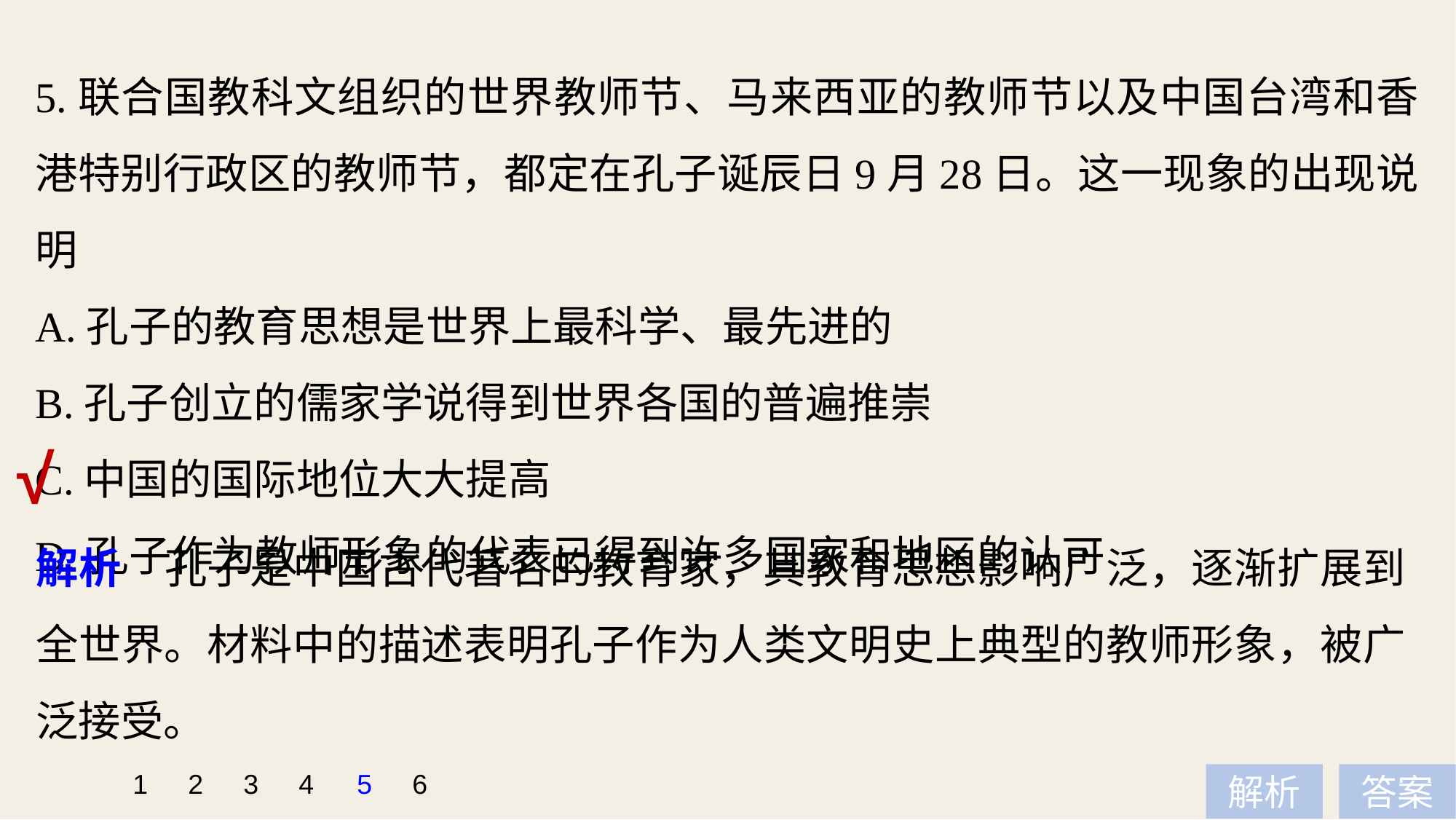

5.联合国教科文组织的世界教师节、马来西亚的教师节以及中国台湾和香港特别行政区的教师节，都定在孔子诞辰日9月28日。这一现象的出现说明
A.孔子的教育思想是世界上最科学、最先进的
B.孔子创立的儒家学说得到世界各国的普遍推崇
C.中国的国际地位大大提高
D.孔子作为教师形象的代表已得到许多国家和地区的认可
√
解析　孔子是中国古代著名的教育家，其教育思想影响广泛，逐渐扩展到全世界。材料中的描述表明孔子作为人类文明史上典型的教师形象，被广泛接受。
1
2
3
4
5
6
解析
答案